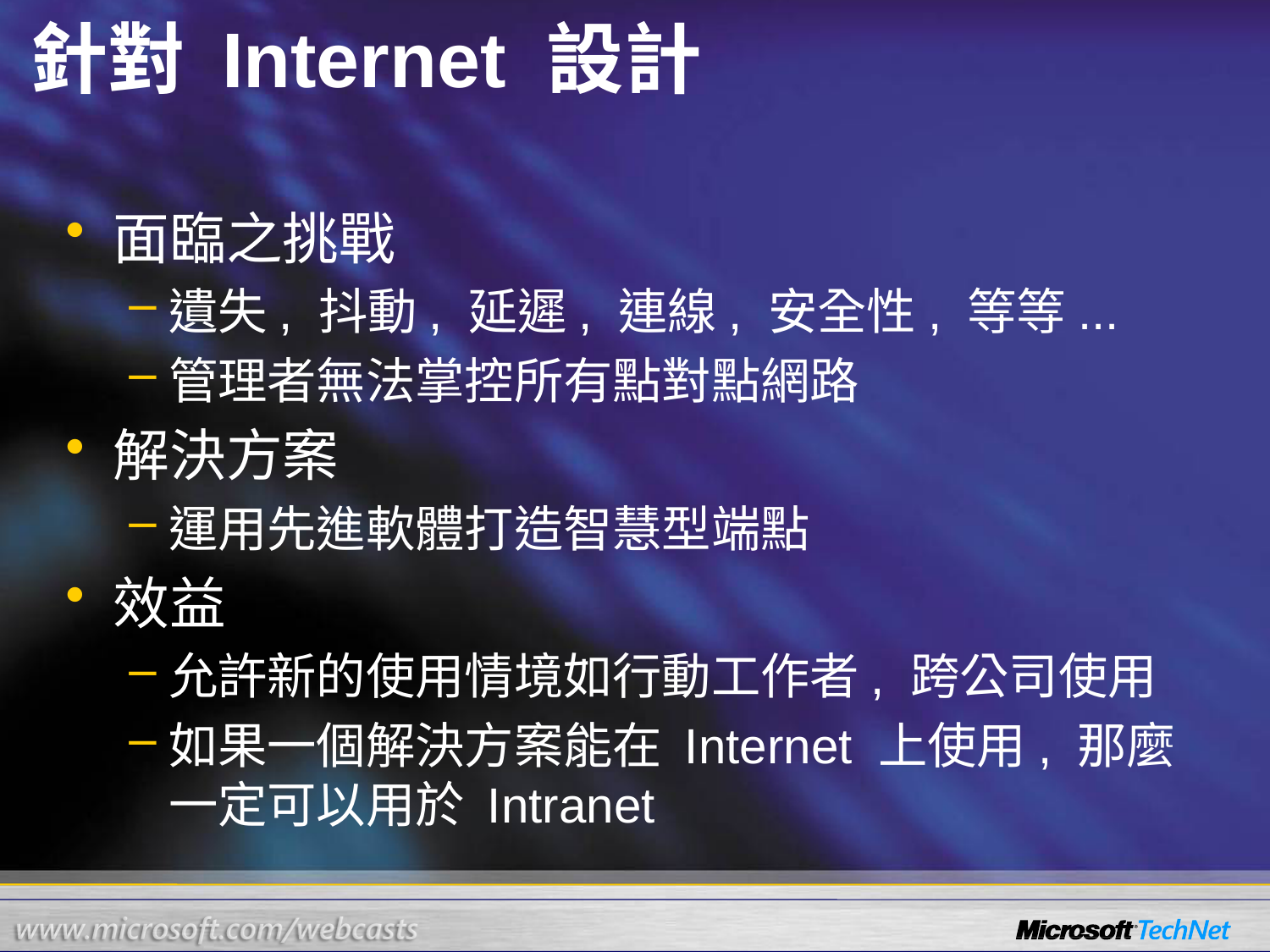

# 針對 Internet 設計
面臨之挑戰
遺失, 抖動, 延遲, 連線, 安全性, 等等...
管理者無法掌控所有點對點網路
解決方案
運用先進軟體打造智慧型端點
效益
允許新的使用情境如行動工作者, 跨公司使用
如果一個解決方案能在 Internet 上使用, 那麼一定可以用於 Intranet